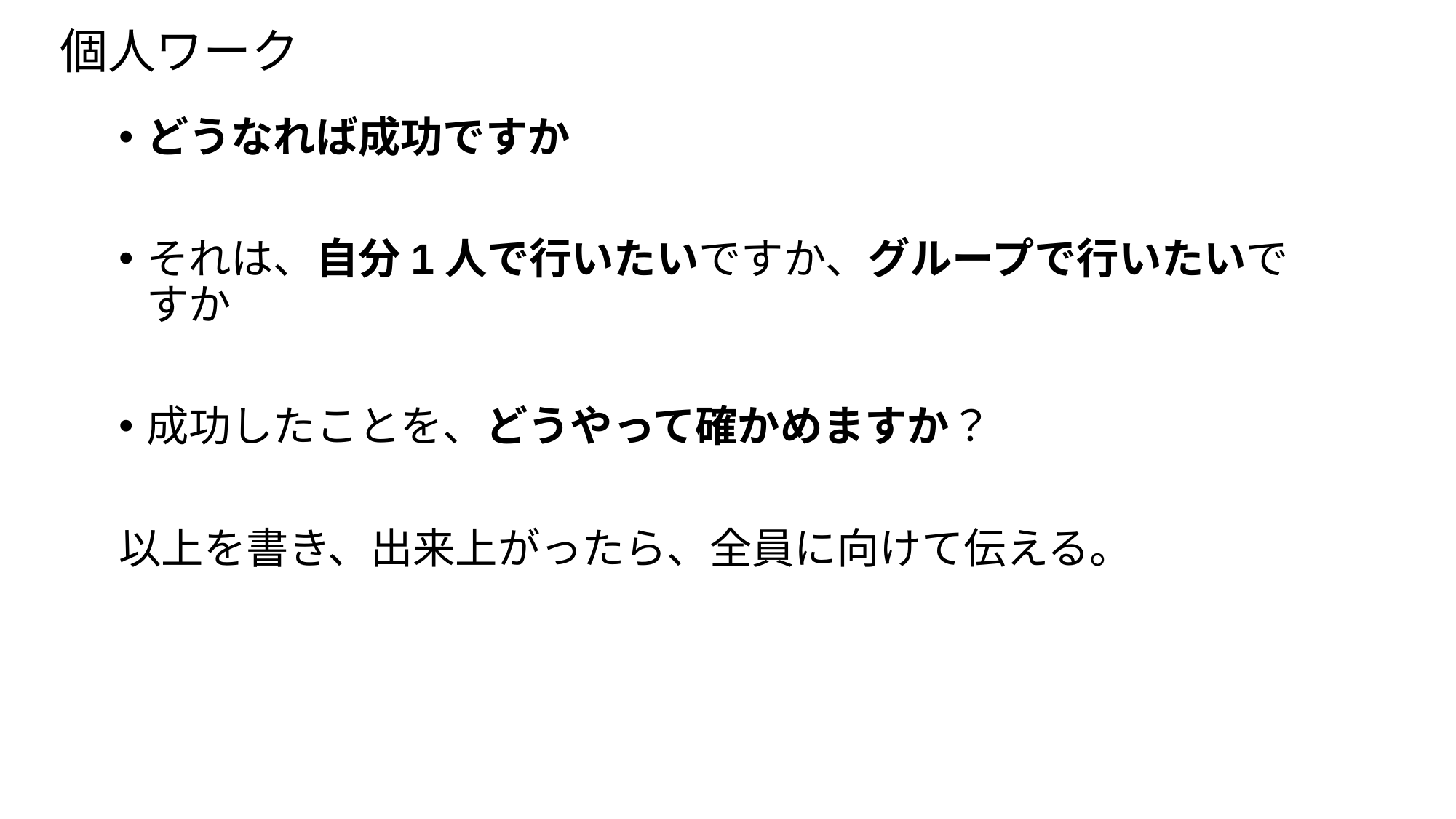

# 個人ワーク
どうなれば成功ですか

それは、自分1人で行いたいですか、グループで行いたいですか

成功したことを、どうやって確かめますか？

以上を書き、出来上がったら、全員に向けて伝える。